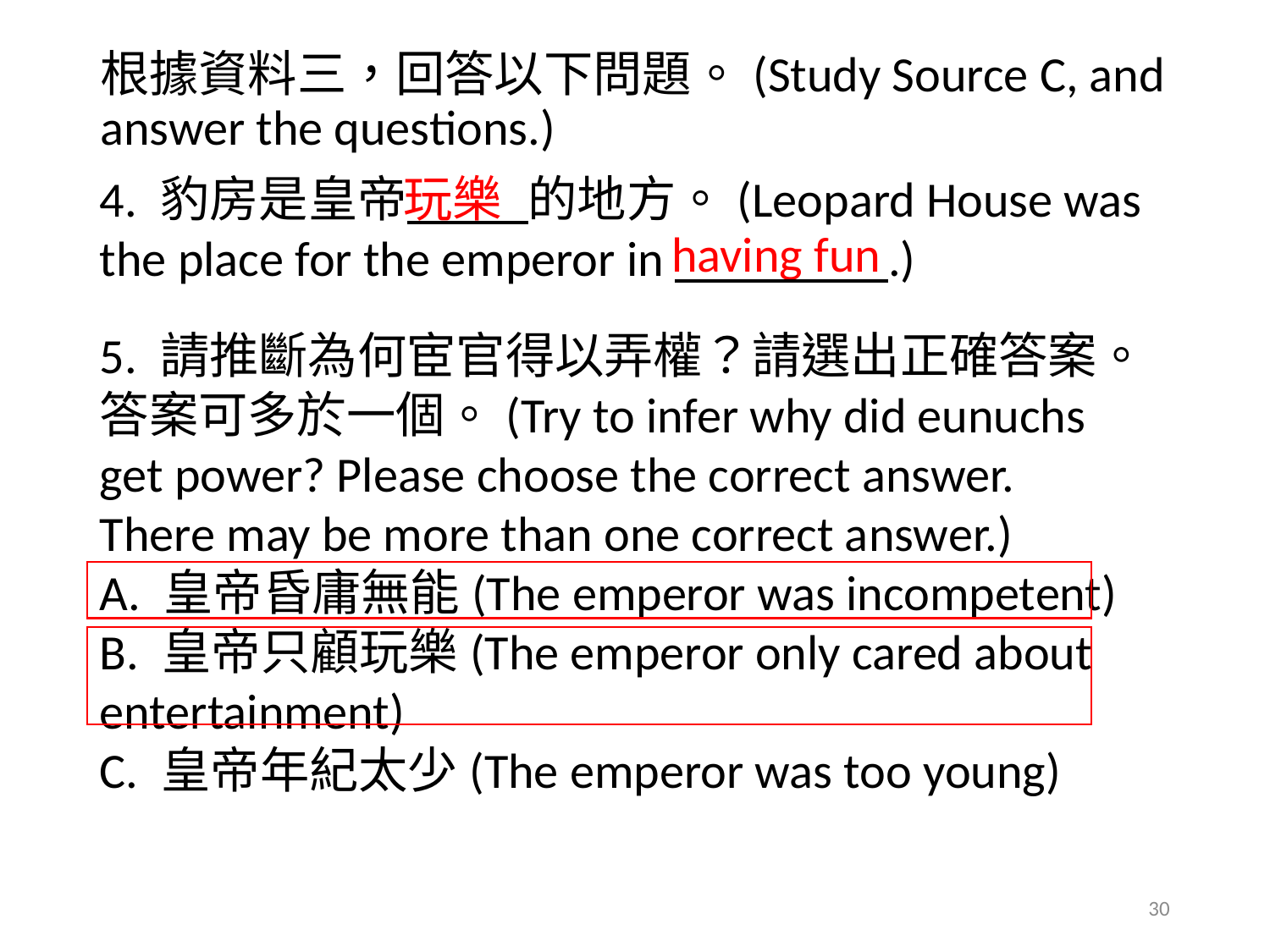

根據資料三，回答以下問題。(Study Source C, and answer the questions.)

4. 豹房是皇帝           的地方。(Leopard House was the place for the emperor in                    .)

玩樂
having fun
5. 請推斷為何宦官得以弄權？請選出正確答案。答案可多於一個。(Try to infer why did eunuchs get power? Please choose the correct answer. There may be more than one correct answer.)
A. 皇帝昏庸無能(The emperor was incompetent)
B. 皇帝只顧玩樂(The emperor only cared about entertainment)
C. 皇帝年紀太少(The emperor was too young)

30